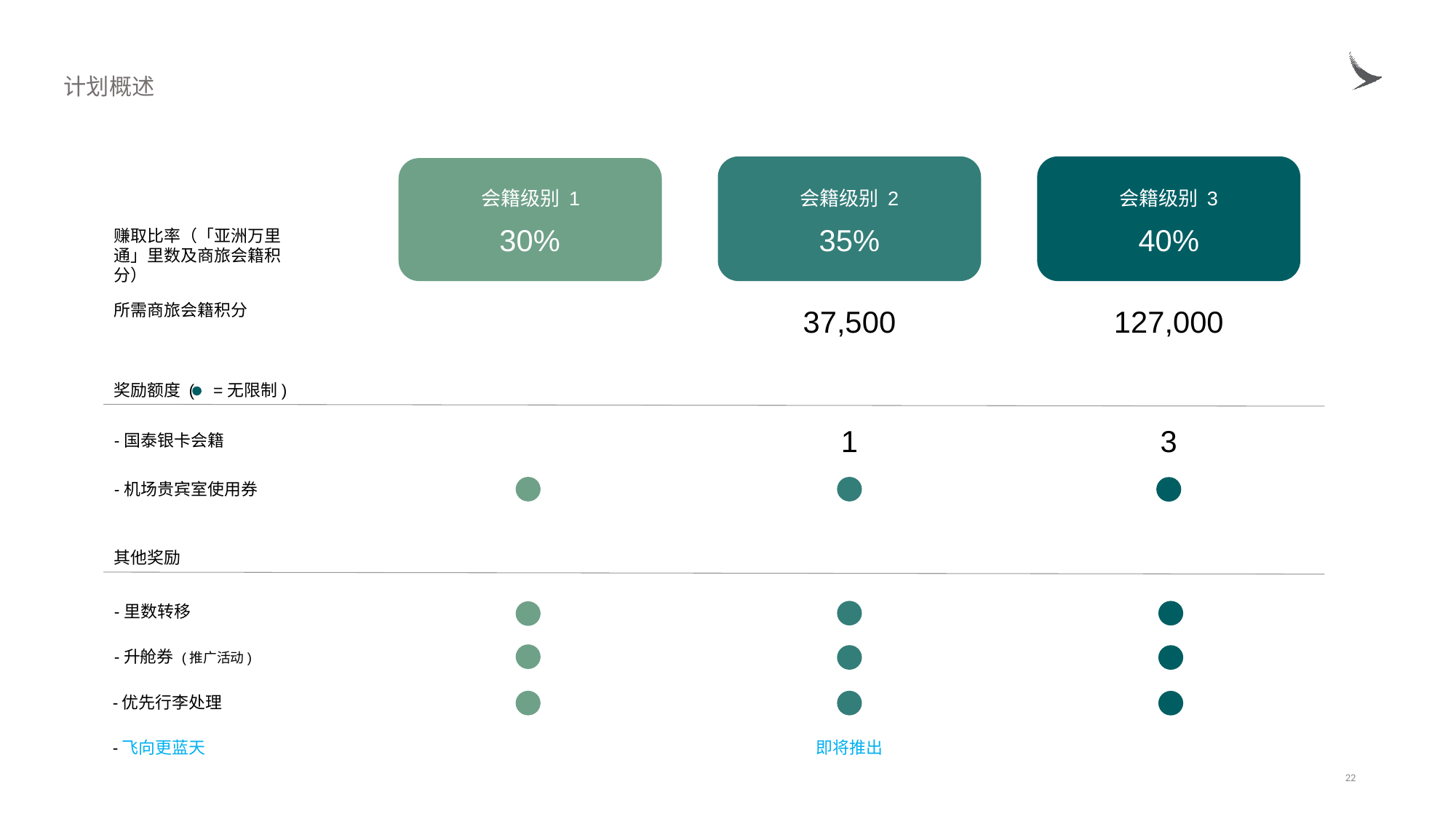

计划概述

会籍级别 1
会籍级别 3
会籍级别 2
30%
40%
35%
赚取比率（「亚洲万里通」里数及商旅会籍积分）
所需商旅会籍积分
127,000
37,500
奖励额度 (    =无限制)

3
1
-国泰银卡会籍
-机场贵宾室使用券

其他奖励
-里数转移

-升舱券 (推广活动)

-优先行李处理

-飞向更蓝天
即将推出
22